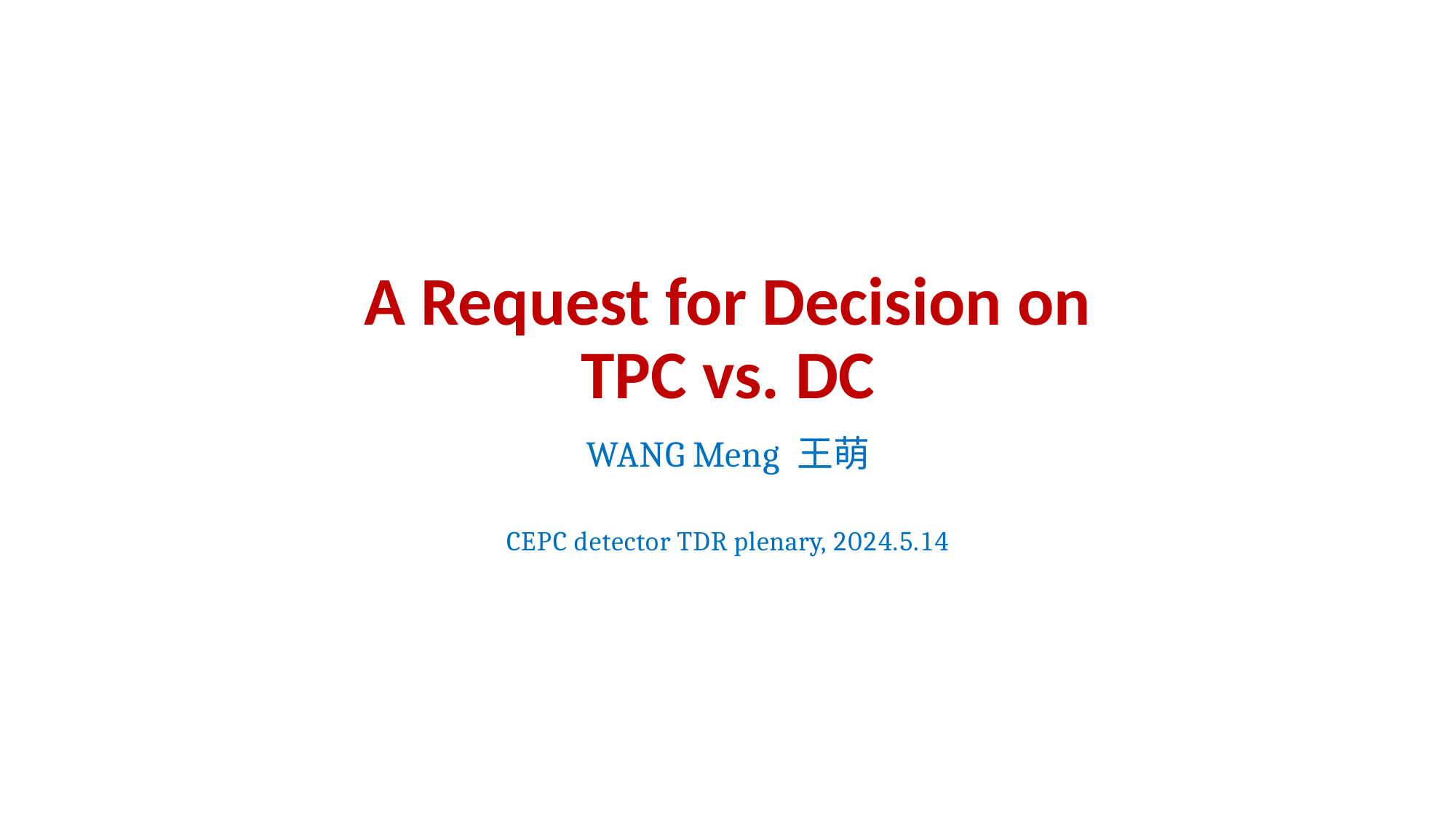

# A Request for Decision on TPC vs. DC
WANG Meng 王萌

CEPC detector TDR plenary, 2024.5.14